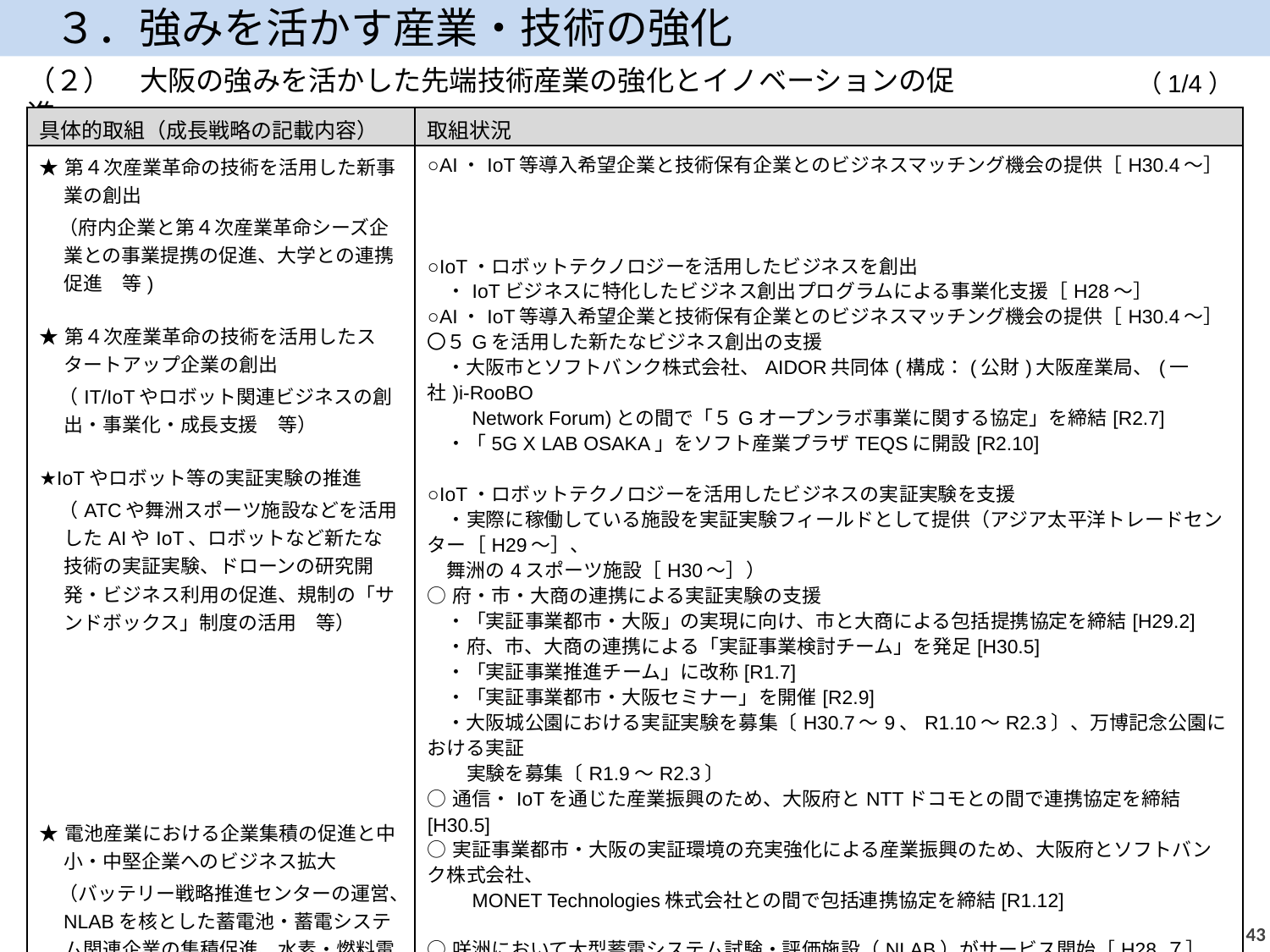

３．強みを活かす産業・技術の強化
（２）　大阪の強みを活かした先端技術産業の強化とイノベーションの促進
（1/4）
| 具体的取組（成長戦略の記載内容） | 取組状況 |
| --- | --- |
| ★第４次産業革命の技術を活用した新事業の創出 　（府内企業と第４次産業革命シーズ企業との事業提携の促進、大学との連携促進　等) ★第４次産業革命の技術を活用したスタートアップ企業の創出 　（IT/IoTやロボット関連ビジネスの創出・事業化・成長支援　等） ★IoTやロボット等の実証実験の推進 　（ATCや舞洲スポーツ施設などを活用したAIやIoT、ロボットなど新たな技術の実証実験、ドローンの研究開発・ビジネス利用の促進、規制の「サンドボックス」制度の活用　等） ★電池産業における企業集積の促進と中小・中堅企業へのビジネス拡大 　（バッテリー戦略推進センターの運営、NLABを核とした蓄電池・蓄電システム関連企業の集積促進、水素・燃料電池分野の研究開発・実証支援　等） | ○AI・IoT等導入希望企業と技術保有企業とのビジネスマッチング機会の提供［H30.4～］ ○IoT・ロボットテクノロジーを活用したビジネスを創出 　・IoTビジネスに特化したビジネス創出プログラムによる事業化支援［H28～］ ○AI・IoT等導入希望企業と技術保有企業とのビジネスマッチング機会の提供［H30.4～］ 〇５Gを活用した新たなビジネス創出の支援 　・大阪市とソフトバンク株式会社、AIDOR共同体(構成：(公財)大阪産業局、(一社)i-RooBO 　　Network Forum)との間で「５Gオープンラボ事業に関する協定」を締結[R2.7] 　・「5G X LAB OSAKA」をソフト産業プラザTEQSに開設[R2.10] ○IoT・ロボットテクノロジーを活用したビジネスの実証実験を支援 　・実際に稼働している施設を実証実験フィールドとして提供（アジア太平洋トレードセンター［H29～］、 舞洲の4スポーツ施設［H30～］） ○府・市・大商の連携による実証実験の支援 　・「実証事業都市・大阪」の実現に向け、市と大商による包括提携協定を締結[H29.2] 　・府、市、大商の連携による「実証事業検討チーム」を発足[H30.5] 　・「実証事業推進チーム」に改称[R1.7] 　・「実証事業都市・大阪セミナー」を開催[R2.9] 　・大阪城公園における実証実験を募集〔H30.7～9、R1.10～R2.3〕、万博記念公園における実証 　　実験を募集〔R1.9～R2.3〕 ○通信・IoTを通じた産業振興のため、大阪府とNTTドコモとの間で連携協定を締結[H30.5] ○実証事業都市・大阪の実証環境の充実強化による産業振興のため、大阪府とソフトバンク株式会社、 　　MONET Technologies株式会社との間で包括連携協定を締結[R1.12] ○咲洲において大型蓄電システム試験・評価施設（NLAB）がサービス開始［H28.７］ ○環境・新エネルギー分野の育成 　・バッテリー戦略研究センター設立(H30.4に『バッテリー戦略推進センター』に改称)[H24.7］ 　・新エネルギー産業（電池関連）創出事業補助金による研究開発等支援［H25～］ 　・国際的な認証機関との連携協定の締結[H28.9] （次のページに続く） |
43